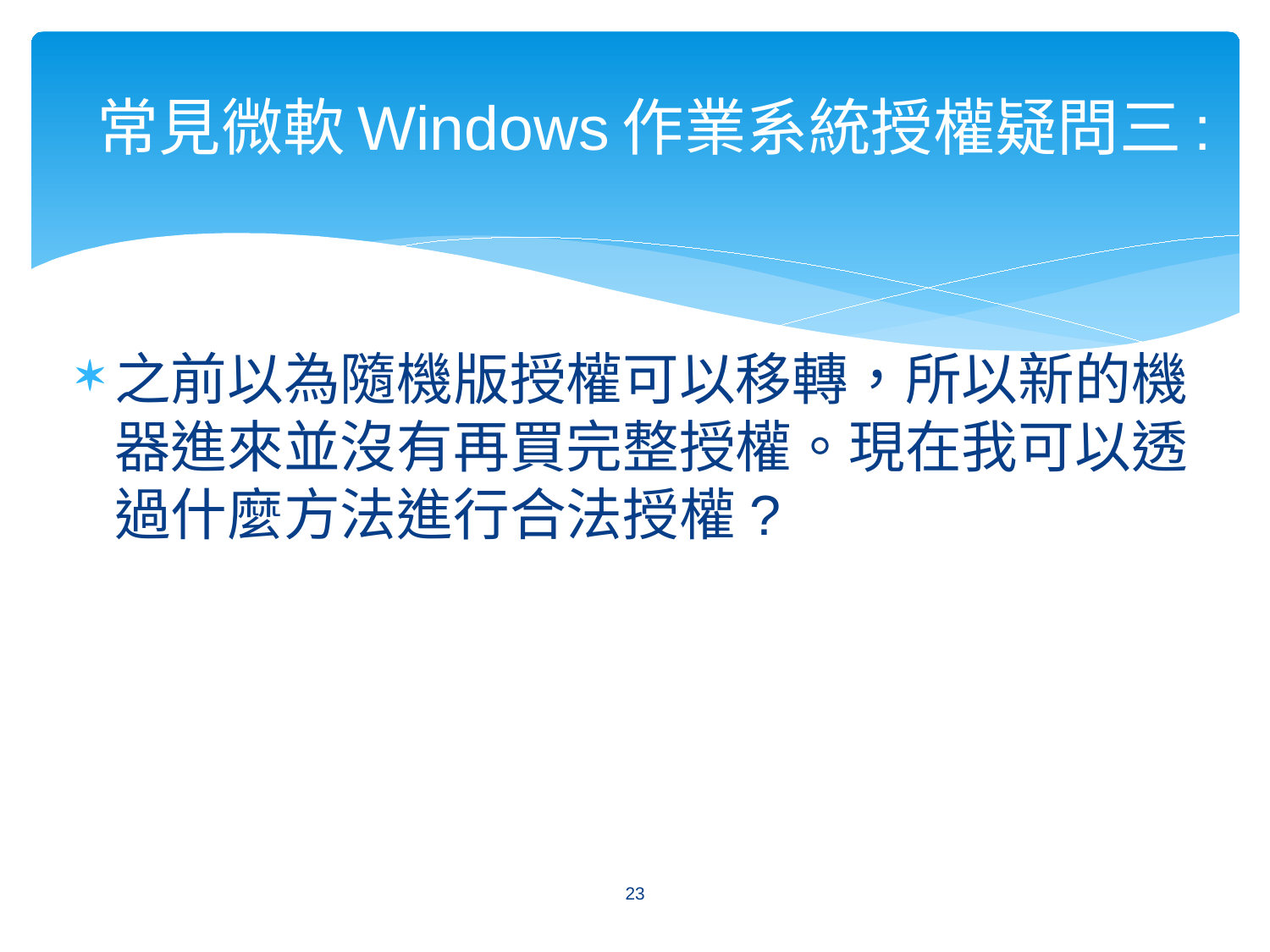

# 常見微軟Windows作業系統授權疑問三:
之前以為隨機版授權可以移轉，所以新的機器進來並沒有再買完整授權。現在我可以透過什麼方法進行合法授權?
23